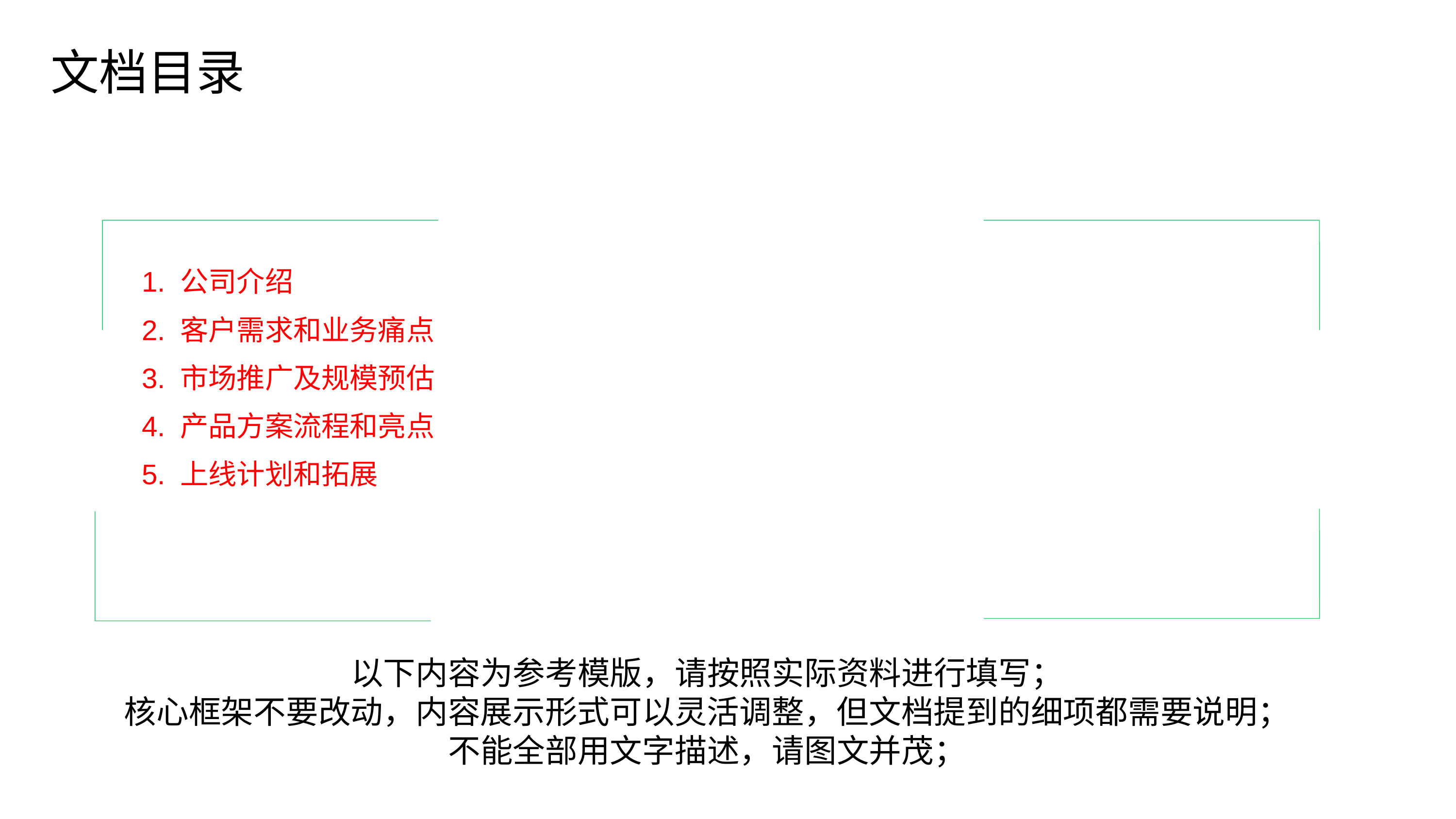

文档目录

1. 公司介绍
2. 客户需求和业务痛点
3. 市场推广及规模预估
4. 产品方案流程和亮点
5. 上线计划和拓展

以下内容为参考模版，请按照实际资料进行填写；
核心框架不要改动，内容展示形式可以灵活调整，但文档提到的细项都需要说明；
不能全部用文字描述，请图文并茂；